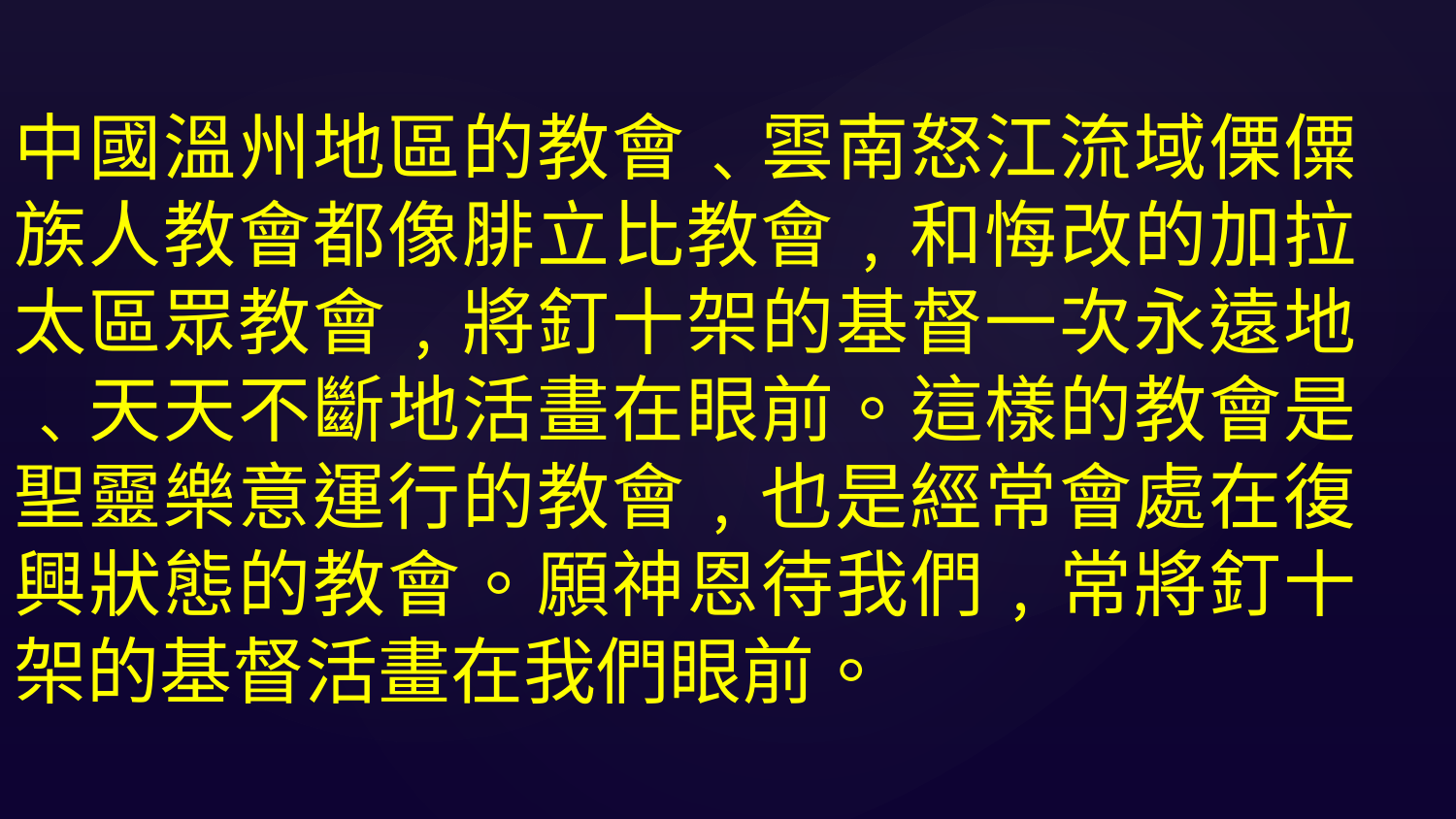

中國溫州地區的教會﹑雲南怒江流域傈僳族人教會都像腓立比教會﹐和悔改的加拉太區眾教會﹐將釘十架的基督一次永遠地﹑天天不斷地活畫在眼前。這樣的教會是聖靈樂意運行的教會﹐也是經常會處在復興狀態的教會。願神恩待我們﹐常將釘十架的基督活畫在我們眼前。